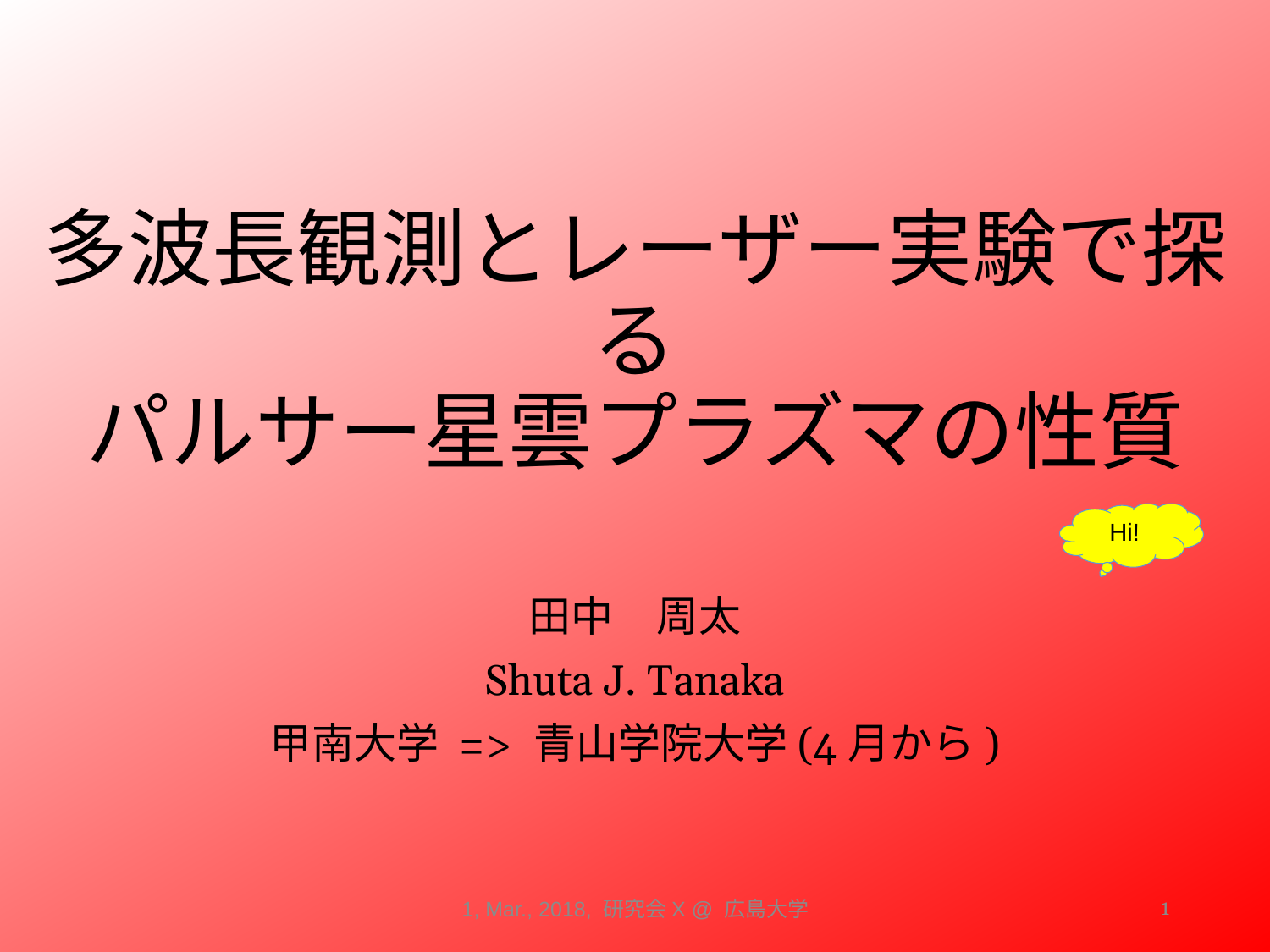

# 多波長観測とレーザー実験で探る パルサー星雲プラズマの性質

Hi!
田中　周太
Shuta J. Tanaka
甲南大学 => 青山学院大学(4月から)
1
1, Mar., 2018, 研究会X @ 広島大学